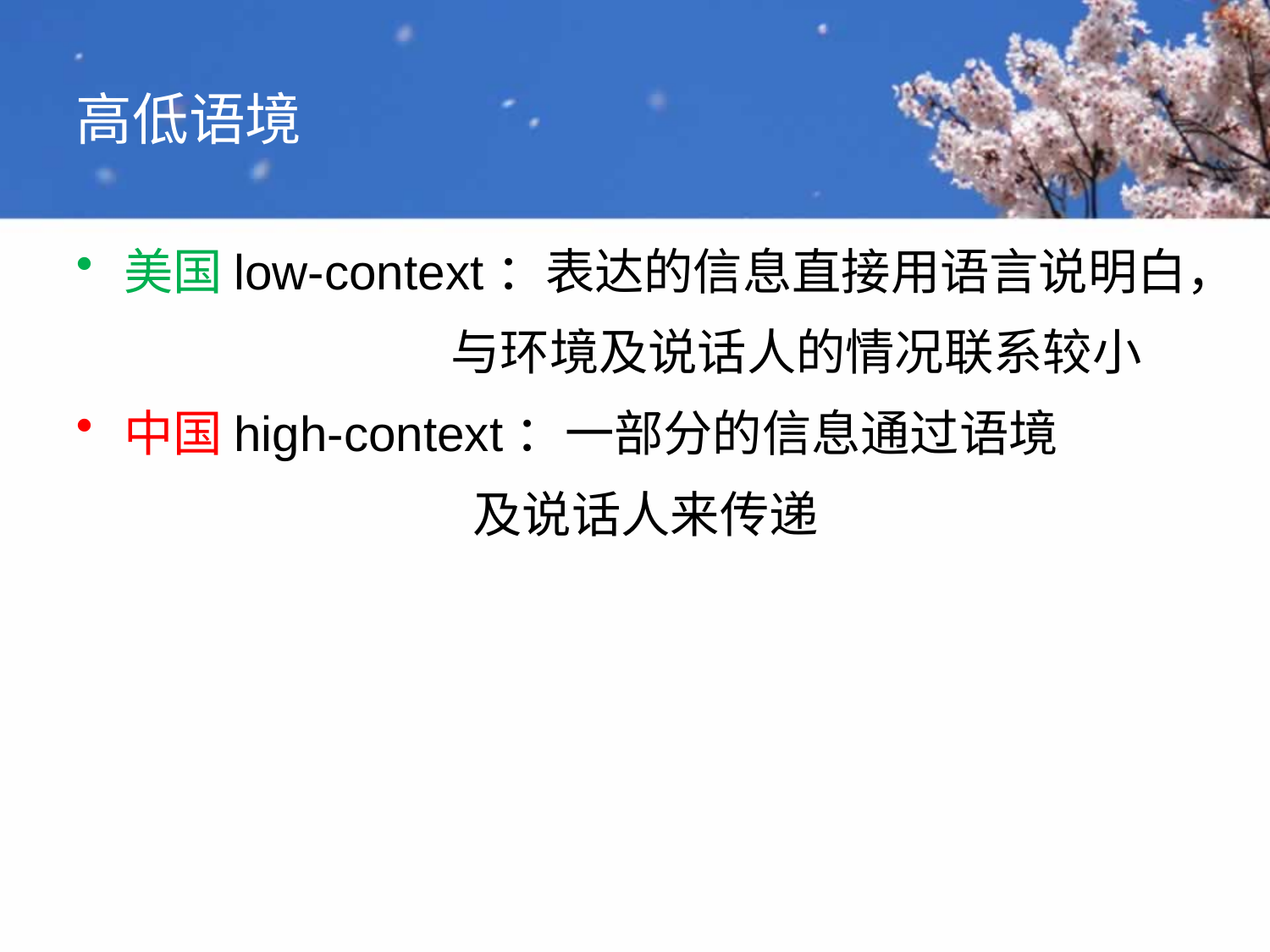

# 高低语境
美国low-context：表达的信息直接用语言说明白，
                                 与环境及说话人的情况联系较小
中国high-context：一部分的信息通过语境
                                   及说话人来传递